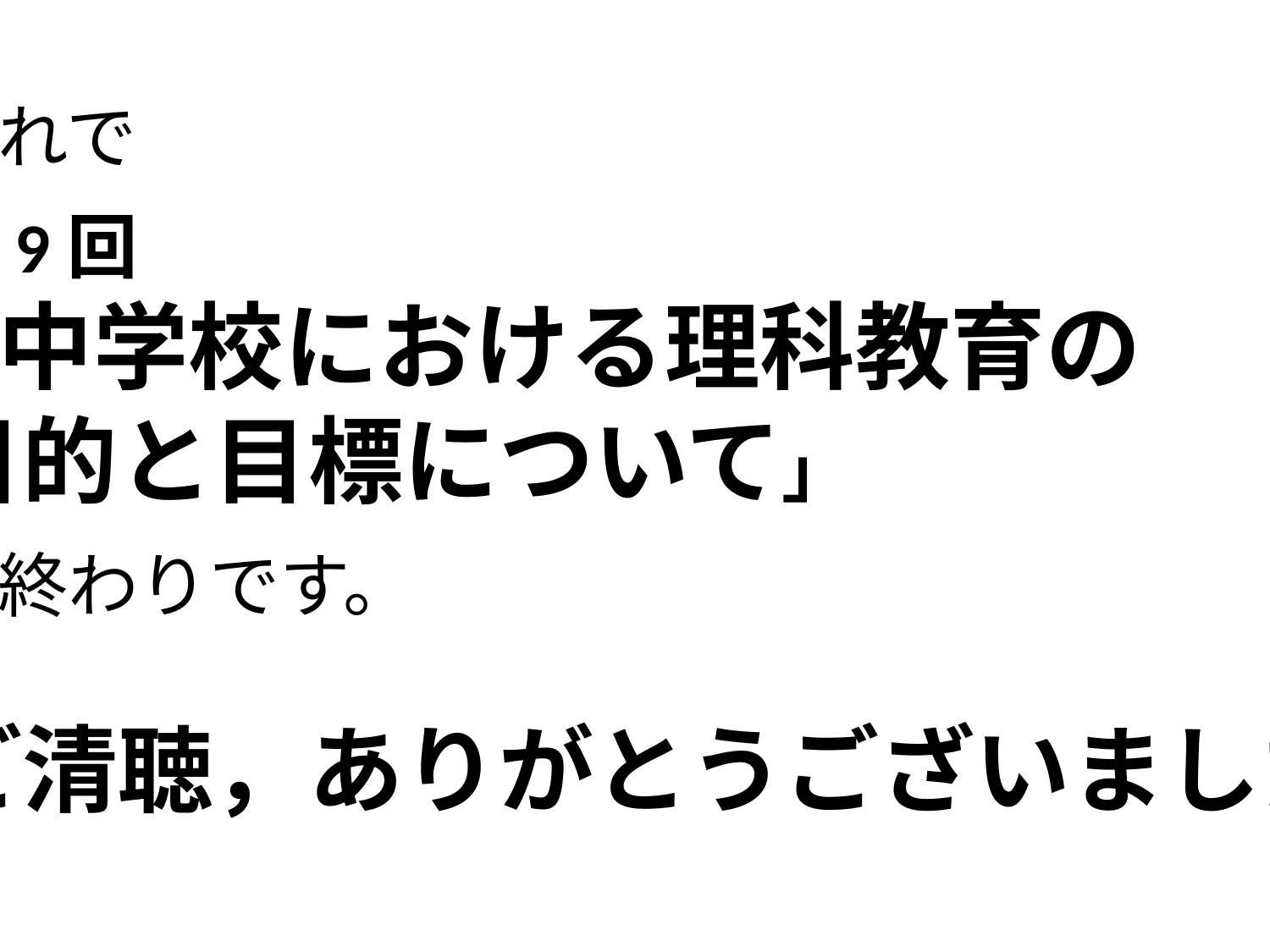

これで

第9回
「中学校における理科教育の
目的と目標について」

は終わりです。

ご清聴，ありがとうございました